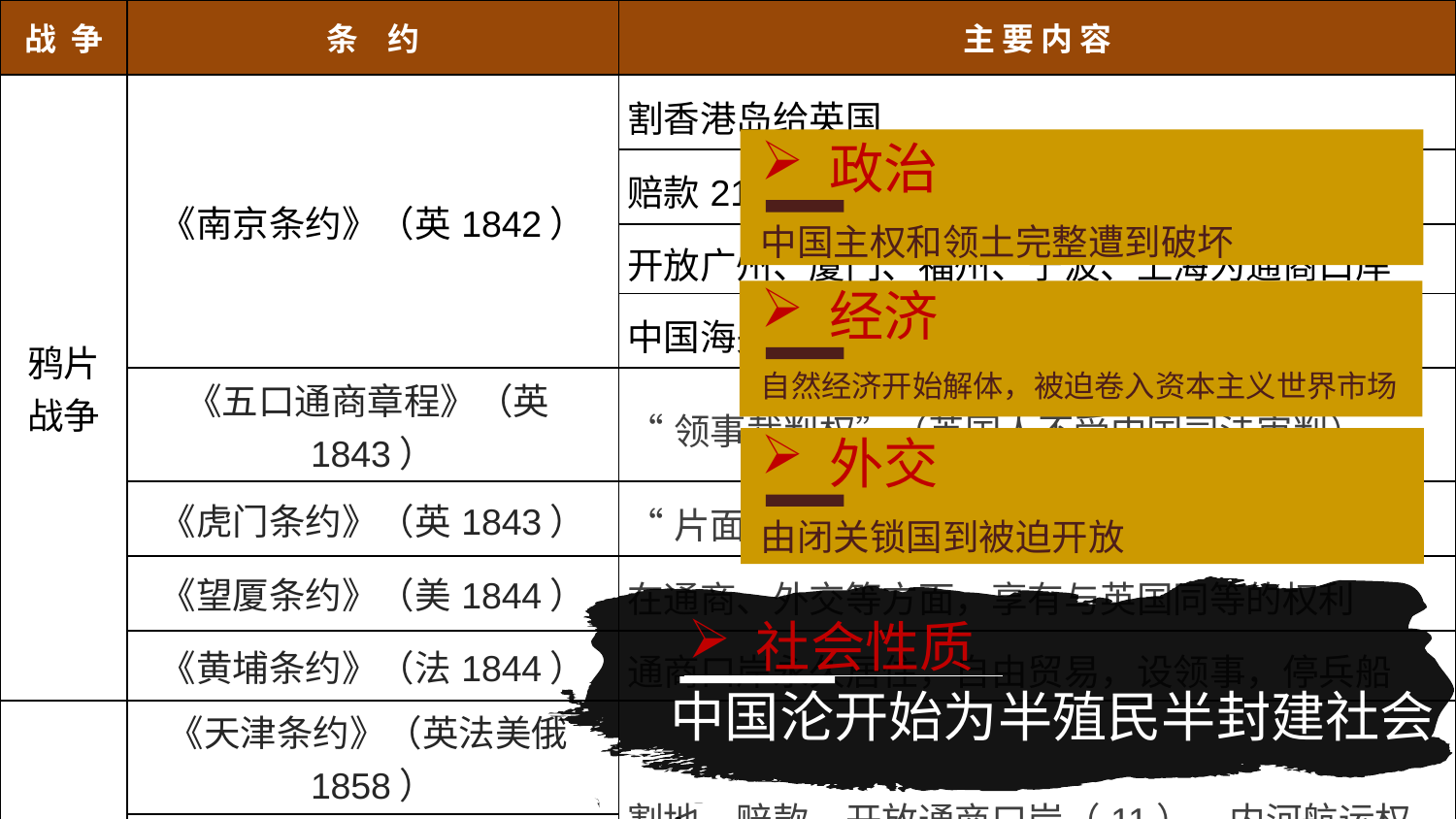

| 战 争 | 条 约 | 主 要 内 容 |
| --- | --- | --- |
| 鸦片 战争 | 《南京条约》（英1842） | 割香港岛给英国 |
|  |  | 赔款2100万银元 |
|  |  | 开放广州、厦门、福州、宁波、上海为通商口岸 |
|  |  | 中国海关收取英商进出口货物关税由双方协定 |
|  | 《五口通商章程》（英1843） | “领事裁判权”（英国人不受中国司法审判） |
|  | 《虎门条约》（英1843） | “片面最惠国待遇” |
|  | 《望厦条约》（美1844） | 在通商、外交等方面，享有与英国同等的权利 |
|  | 《黄埔条约》（法1844） | 通商口岸永久居住，自由贸易，设领事，停兵船 |
| 第二次 | 《天津条约》（英法美俄1858） | 割地、赔款、开放通商口岸（11）、内河航运权、鸦片贸易合法化 |
|  | 《瑷珲条约》（俄1858） |  |
|  | 《北京条约》（英法俄1860） |  |
政治

中国主权和领土完整遭到破坏

经济

自然经济开始解体，被迫卷入资本主义世界市场

外交

由闭关锁国到被迫开放

社会性质
中国沦开始为半殖民半封建社会